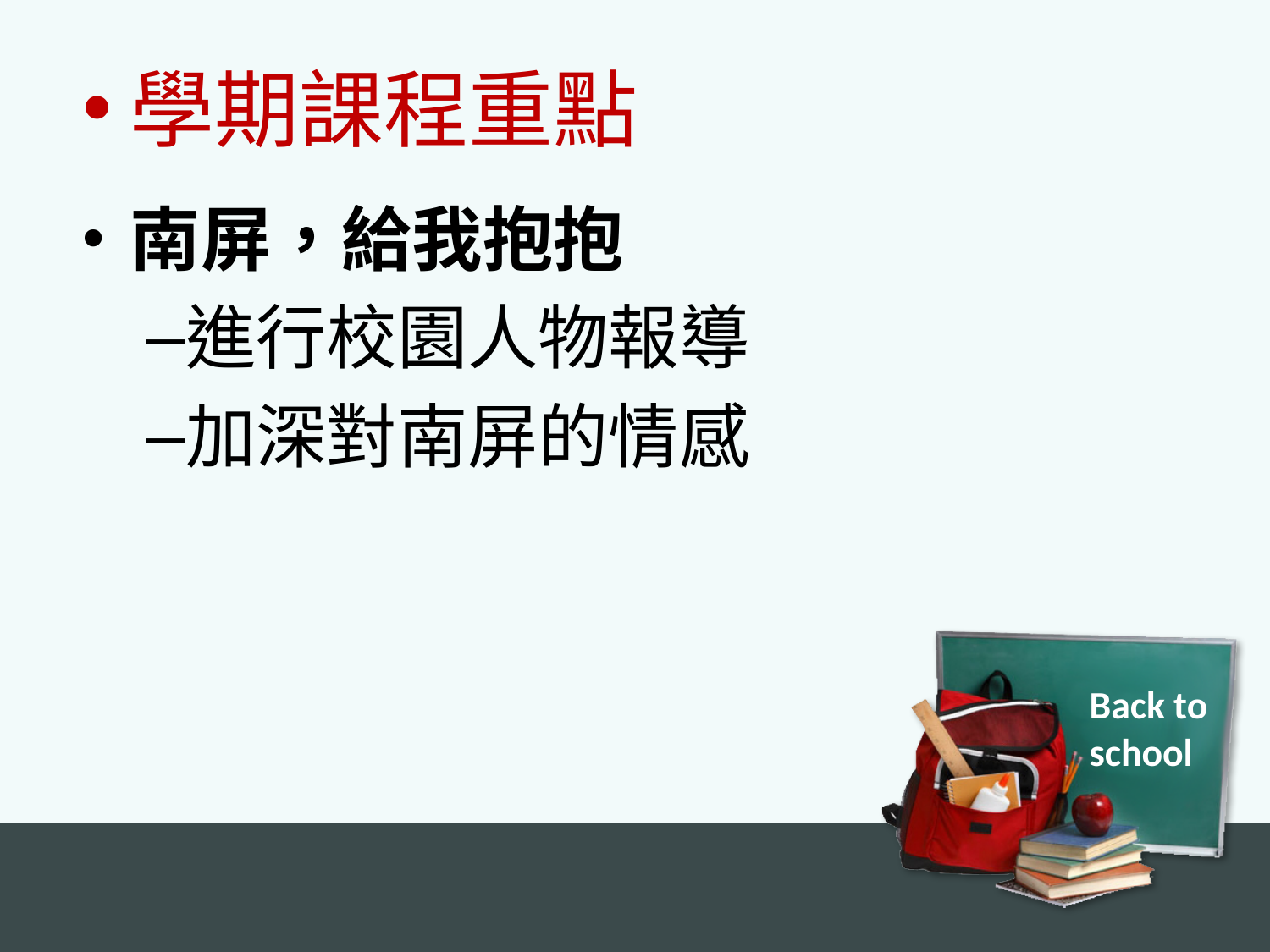

學期課程重點
南屏，給我抱抱
進行校園人物報導
加深對南屏的情感

Back to
school